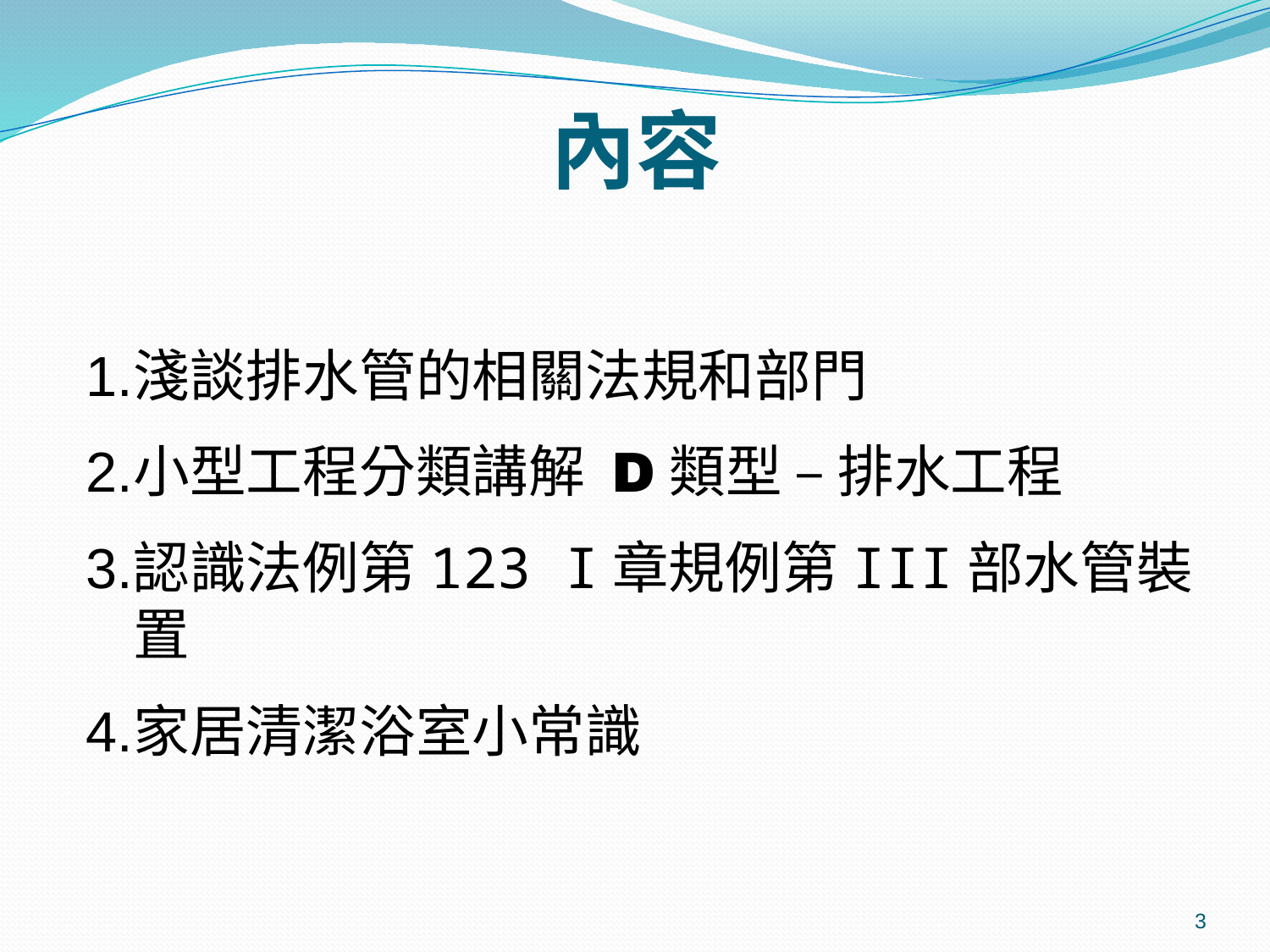

# 內容
淺談排水管的相關法規和部門
小型工程分類講解 D類型 – 排水工程
認識法例第123 I章規例第III部水管裝置
家居清潔浴室小常識
3